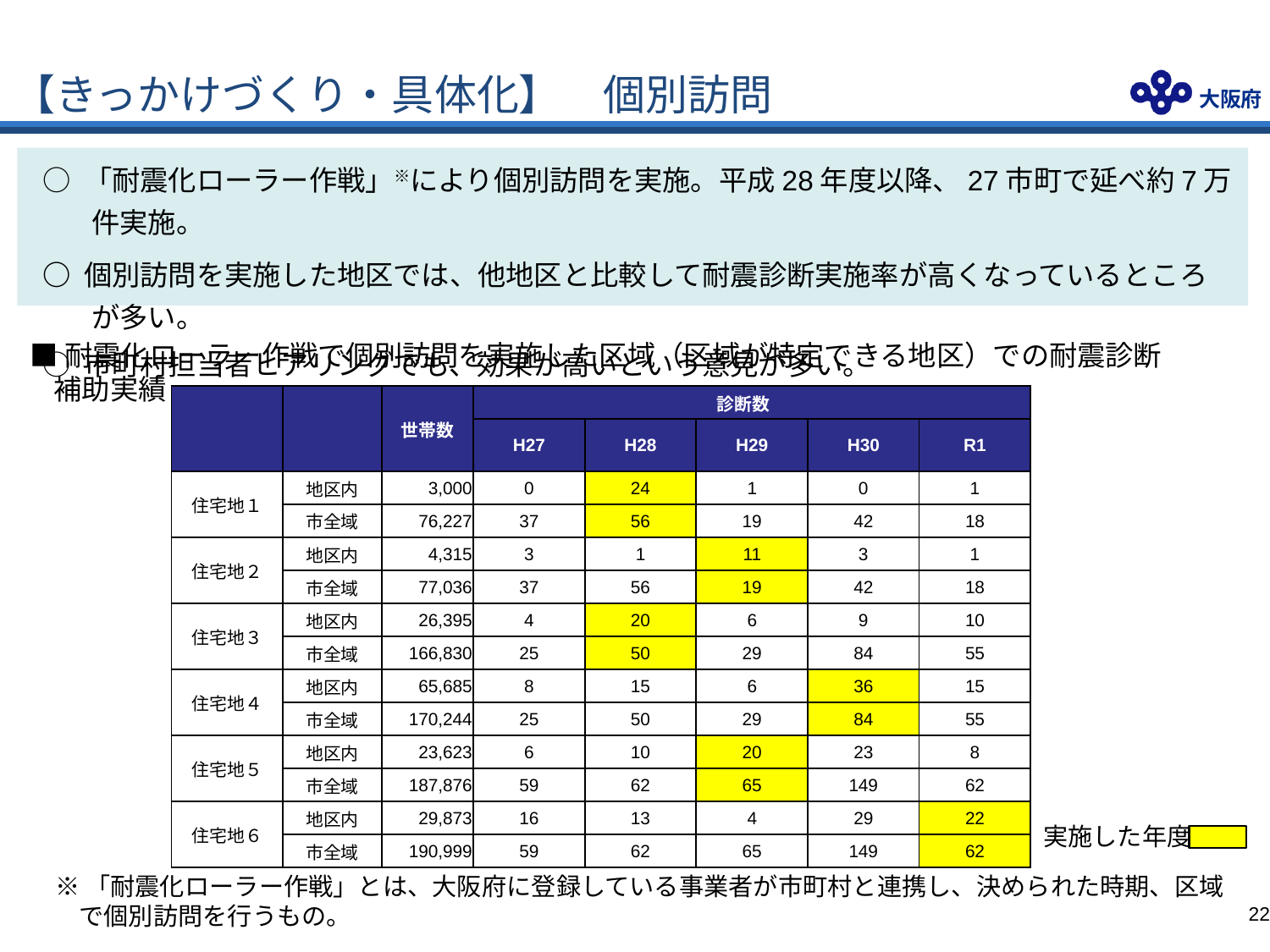

# 【きっかけづくり・具体化】　個別訪問
○ 「耐震化ローラー作戦」※により個別訪問を実施。平成28年度以降、27市町で延べ約7万件実施。
○ 個別訪問を実施した地区では、他地区と比較して耐震診断実施率が高くなっているところが多い。
○ 市町村担当者ヒアリングでも、効果が高いという意見が多い。
■耐震化ローラー作戦で個別訪問を実施した区域（区域が特定できる地区）での耐震診断補助実績
|  |  | 世帯数 | 診断数 |  |  |  |  |
| --- | --- | --- | --- | --- | --- | --- | --- |
|  |  |  | H27 | H28 | H29 | H30 | R1 |
| 住宅地１ | 地区内 | 3,000 | 0 | 24 | 1 | 0 | 1 |
|  | 市全域 | 76,227 | 37 | 56 | 19 | 42 | 18 |
| 住宅地２ | 地区内 | 4,315 | 3 | 1 | 11 | 3 | 1 |
|  | 市全域 | 77,036 | 37 | 56 | 19 | 42 | 18 |
| 住宅地３ | 地区内 | 26,395 | 4 | 20 | 6 | 9 | 10 |
|  | 市全域 | 166,830 | 25 | 50 | 29 | 84 | 55 |
| 住宅地４ | 地区内 | 65,685 | 8 | 15 | 6 | 36 | 15 |
|  | 市全域 | 170,244 | 25 | 50 | 29 | 84 | 55 |
| 住宅地５ | 地区内 | 23,623 | 6 | 10 | 20 | 23 | 8 |
|  | 市全域 | 187,876 | 59 | 62 | 65 | 149 | 62 |
| 住宅地６ | 地区内 | 29,873 | 16 | 13 | 4 | 29 | 22 |
|  | 市全域 | 190,999 | 59 | 62 | 65 | 149 | 62 |
実施した年度

※「耐震化ローラー作戦」とは、大阪府に登録している事業者が市町村と連携し、決められた時期、区域で個別訪問を行うもの。
22